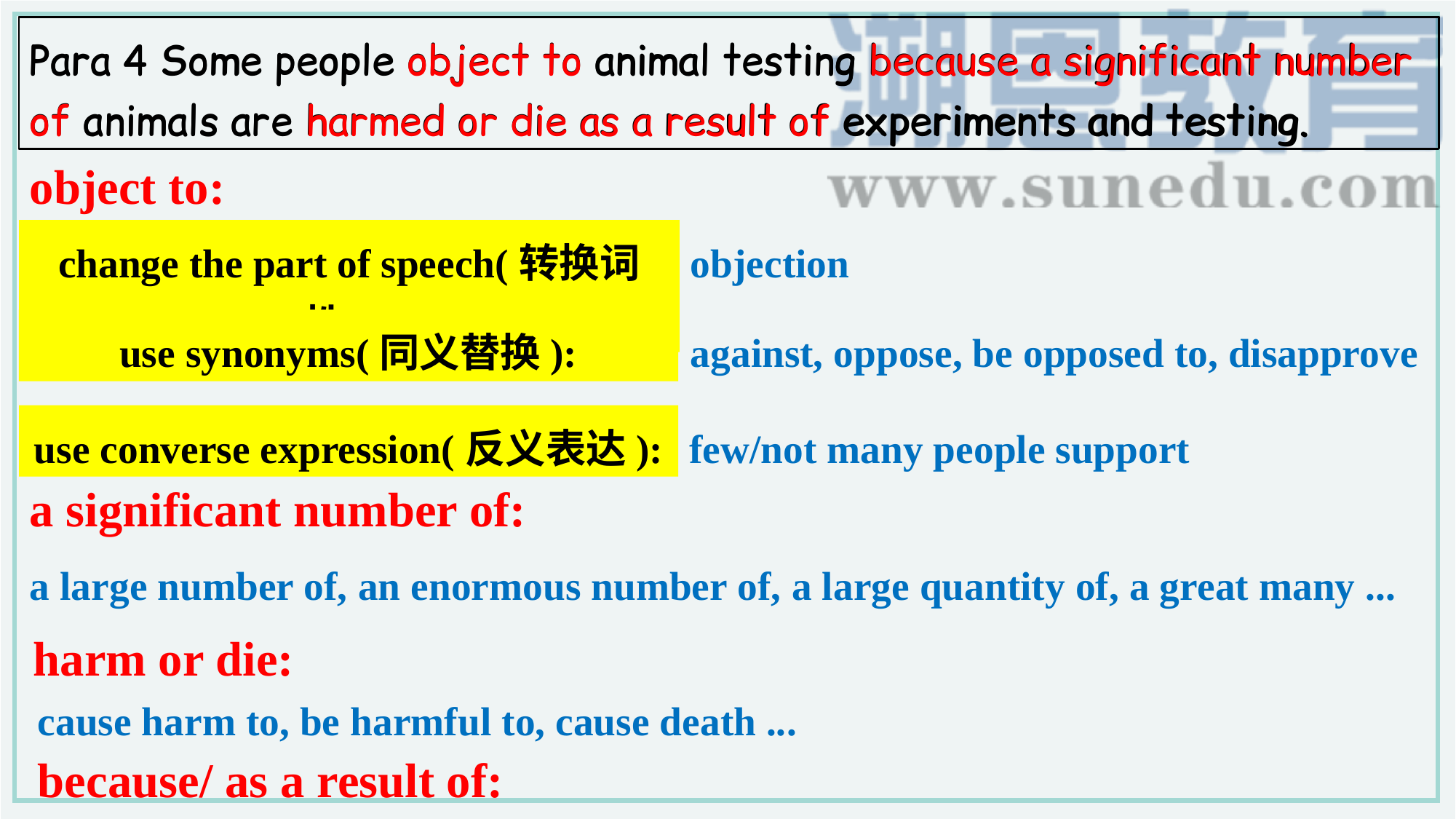

Para 4 Some people object to animal testing because a significant number of animals are harmed or die as a result of experiments and testing.
Para 4 Some people object to animal testing because a significant number of animals are harmed or die as a result of experiments and testing.
object to:
change the part of speech(转换词性):
objection
against, oppose, be opposed to, disapprove
use synonyms(同义替换):
use converse expression(反义表达):
few/not many people support
a significant number of:
a large number of, an enormous number of, a large quantity of, a great many ...
harm or die:
cause harm to, be harmful to, cause death ...
because/ as a result of: